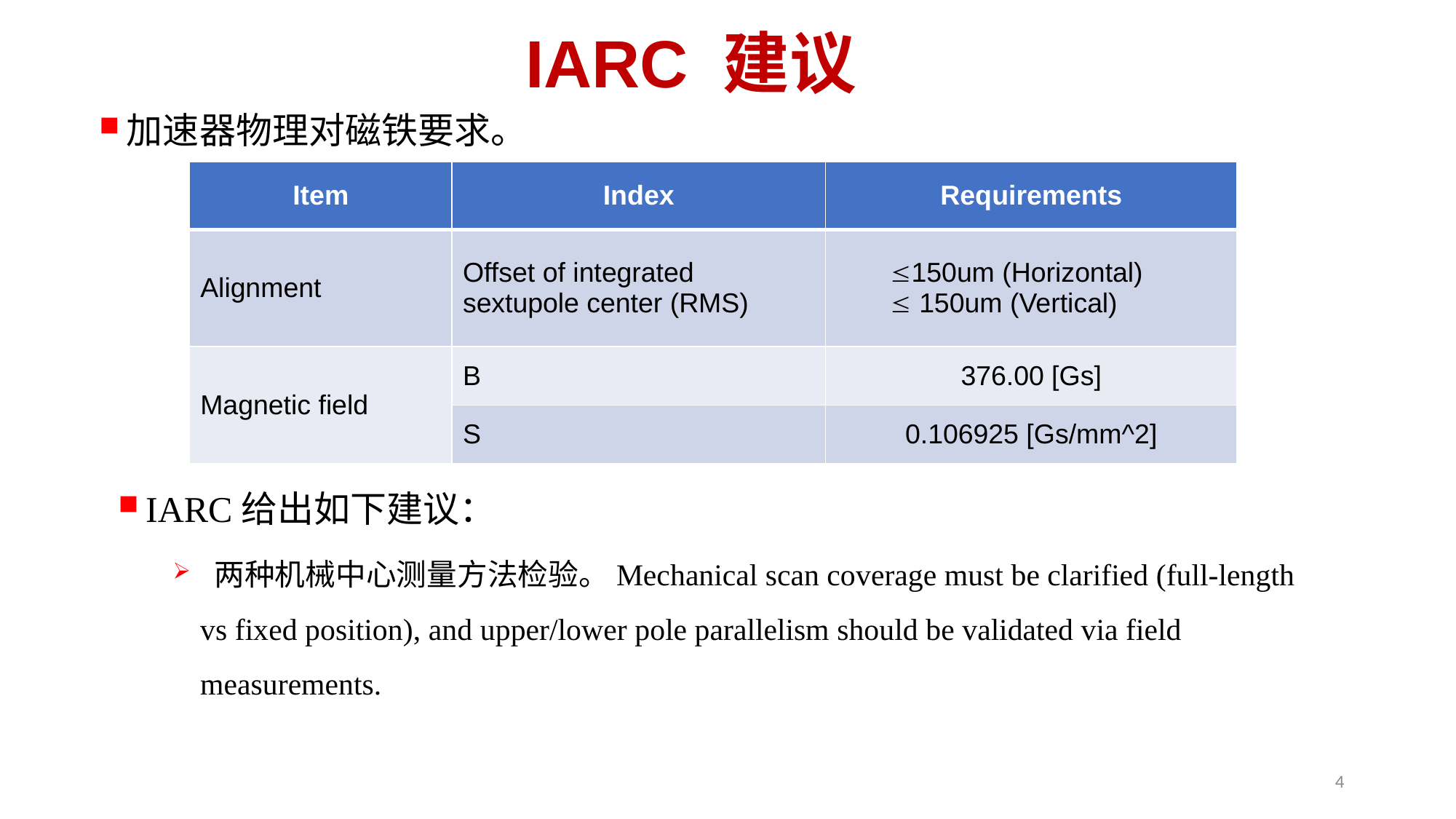

# IARC 建议
加速器物理对磁铁要求。
| Item | Index | Requirements |
| --- | --- | --- |
| Alignment | Offset of integrated sextupole center (RMS) | ≤150um (Horizontal) ≤ 150um (Vertical) |
| Magnetic field | B | 376.00 [Gs] |
|  | S | 0.106925 [Gs/mm^2] |
IARC给出如下建议：
 两种机械中心测量方法检验。Mechanical scan coverage must be clarified (full-length vs fixed position), and upper/lower pole parallelism should be validated via field measurements.
4